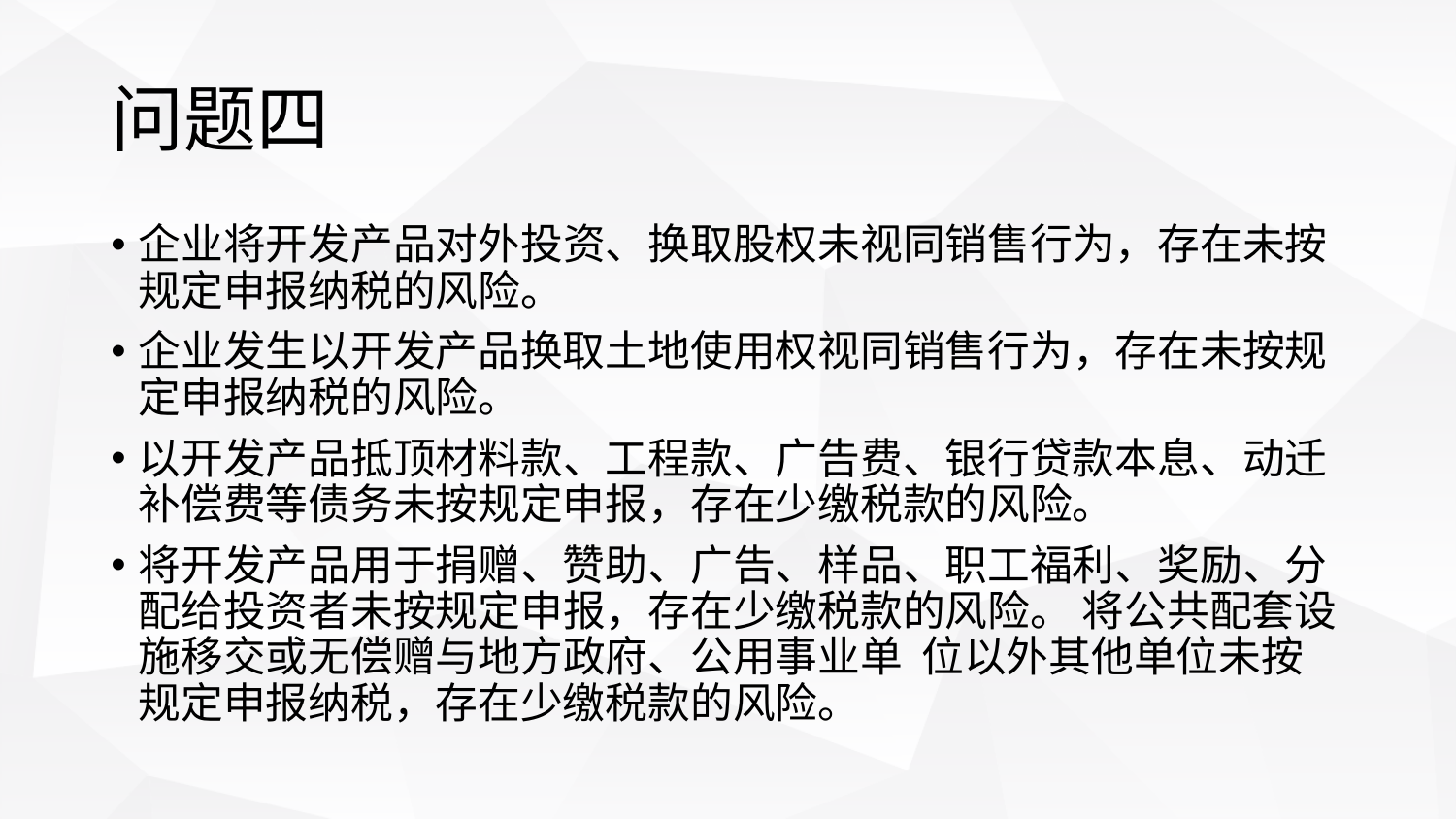

# 问题四
企业将开发产品对外投资、换取股权未视同销售行为，存在未按规定申报纳税的风险。
企业发生以开发产品换取土地使用权视同销售行为，存在未按规定申报纳税的风险。
以开发产品抵顶材料款、工程款、广告费、银行贷款本息、动迁补偿费等债务未按规定申报，存在少缴税款的风险。
将开发产品用于捐赠、赞助、广告、样品、职工福利、奖励、分配给投资者未按规定申报，存在少缴税款的风险。 将公共配套设施移交或无偿赠与地方政府、公用事业单  位以外其他单位未按规定申报纳税，存在少缴税款的风险。

131